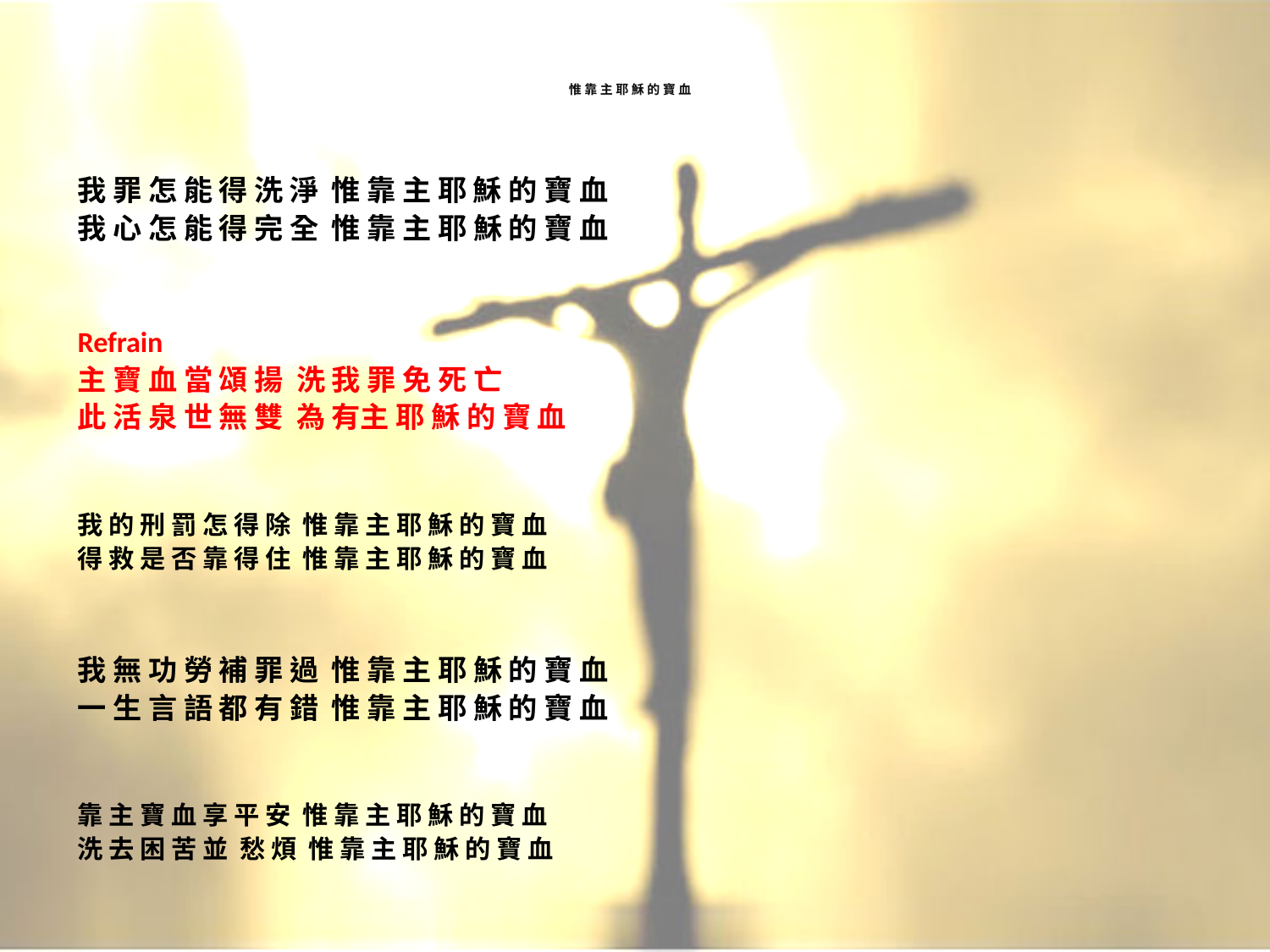

# 惟 靠 主 耶 穌 的 寶 血
我 罪 怎 能 得 洗 淨  惟 靠 主 耶 穌 的 寶 血
我 心 怎 能 得 完 全  惟 靠 主 耶 穌 的 寶 血

Refrain
主 寶 血 當 頌 揚  洗 我 罪 免 死 亡
此 活 泉 世 無 雙  為 有主 耶 穌 的 寶 血

我 的 刑 罰 怎 得 除  惟 靠 主 耶 穌 的 寶 血
得 救 是 否 靠 得 住  惟 靠 主 耶 穌 的 寶 血

我 無 功 勞 補 罪 過  惟 靠 主 耶 穌 的 寶 血
一 生 言 語 都 有 錯  惟 靠 主 耶 穌 的 寶 血

靠 主 寶 血 享 平 安  惟 靠 主 耶 穌 的 寶 血
洗 去 困 苦 並  愁 煩  惟 靠 主 耶 穌 的 寶 血